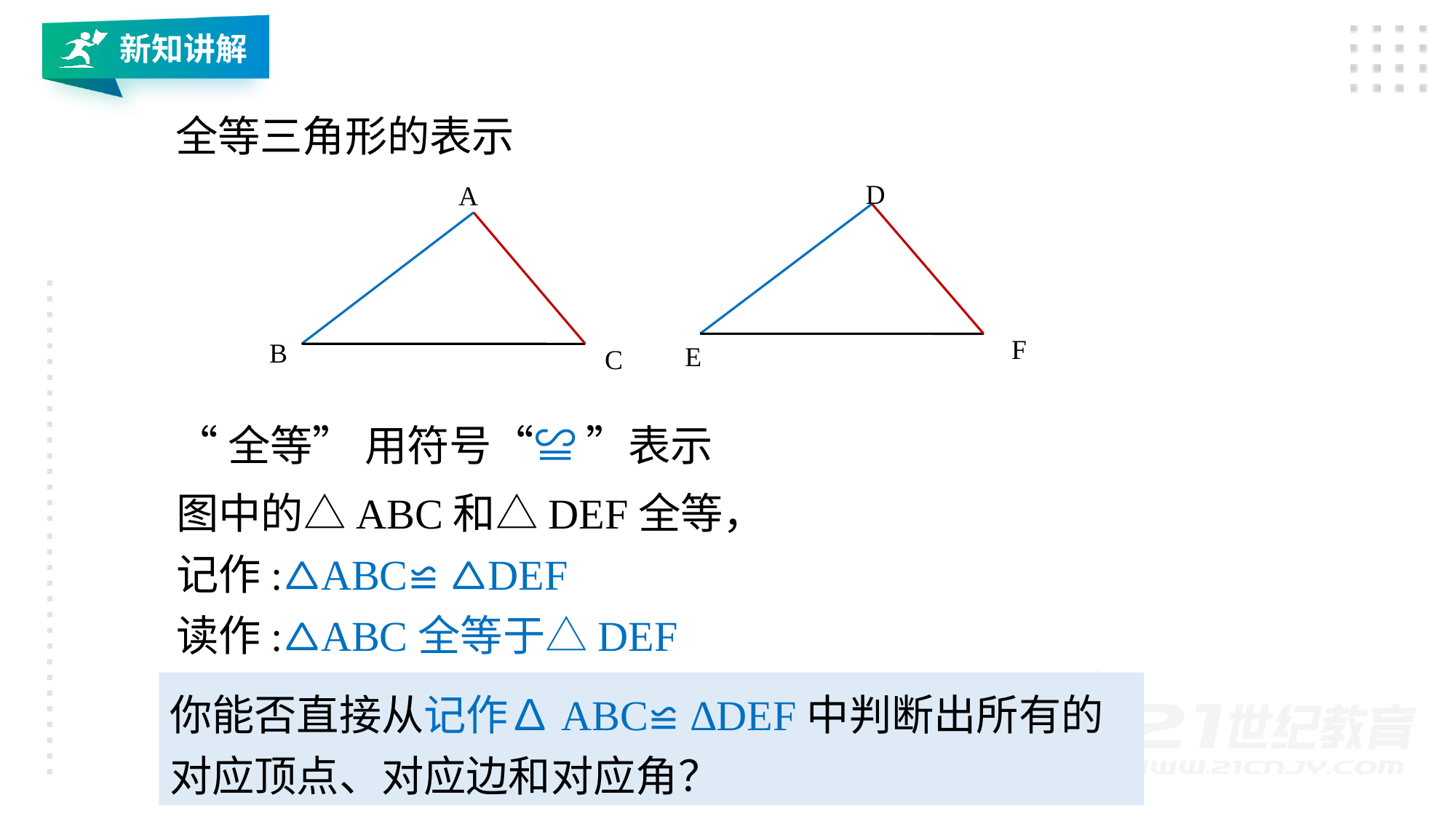

新知讲解
全等三角形的表示
D

F
E
A

B
C
“全等” 用符号“≌ ”表示
图中的△ABC和△DEF全等，
记作:△ABC≌ △DEF
读作:△ABC全等于△DEF

你能否直接从记作∆ABC≌ ∆DEF中判断出所有的对应顶点、对应边和对应角？